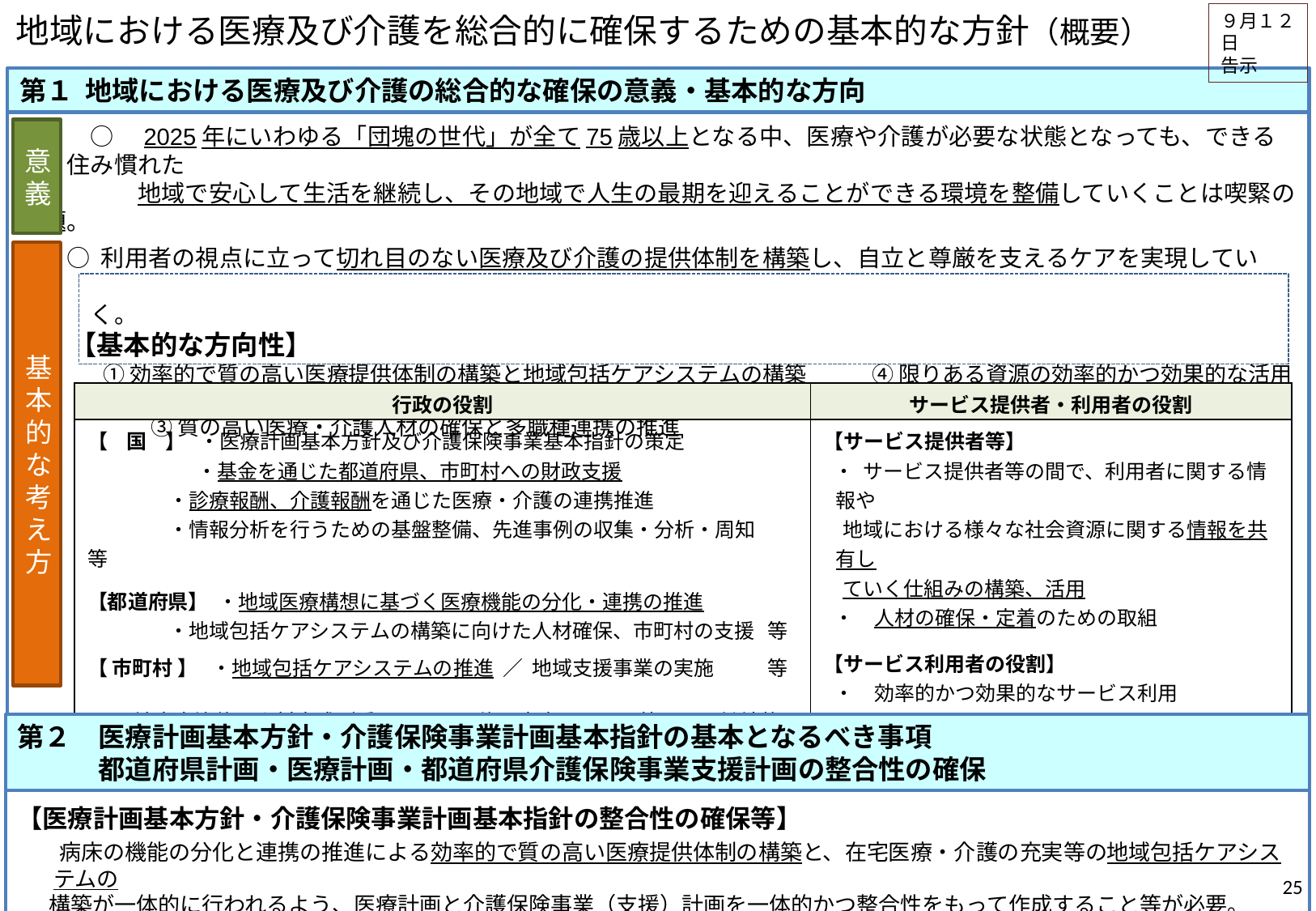

地域における医療及び介護を総合的に確保するための基本的な方針（概要）
９月１２日
告示
第１  地域における医療及び介護の総合的な確保の意義・基本的な方向

　　　○　2025年にいわゆる「団塊の世代」が全て75歳以上となる中、医療や介護が必要な状態となっても、できる限り住み慣れた
　　　　　地域で安心して生活を継続し、その地域で人生の最期を迎えることができる環境を整備していくことは喫緊の課題。

　　○  利用者の視点に立って切れ目のない医療及び介護の提供体制を構築し、自立と尊厳を支えるケアを実現してい
　　　く。
　　　【基本的な方向性】
　　　　　① 効率的で質の高い医療提供体制の構築と地域包括ケアシステムの構築　　　④ 限りある資源の効率的かつ効果的な活用
　　　　　　② 地域の創意工夫を活かせる仕組み                                                　　  　⑤ 情報通信技術（ＩＣＴ）の活用
　　　　　　③ 質の高い医療・介護人材の確保と多職種連携の推進

意義
基本的な考え方

| 行政の役割 | サービス提供者・利用者の役割 |
| --- | --- |
| 【 国 】 ・医療計画基本方針及び介護保険事業基本指針の策定 　　　 ・基金を通じた都道府県、市町村への財政支援 ・診療報酬、介護報酬を通じた医療・介護の連携推進 ・情報分析を行うための基盤整備、先進事例の収集・分析・周知 等 【都道府県】 ・地域医療構想に基づく医療機能の分化・連携の推進 ・地域包括ケアシステムの構築に向けた人材確保、市町村の支援 等 【 市町村 】 ・地域包括ケアシステムの推進 ／ 地域支援事業の実施 等 　　　　　　　　　　　　　　　　　　　　　　 →　地方自治体の人材育成が重要。国は研修を充実すること等により継続的に支援 | 【サービス提供者等】 ・ サービス提供者等の間で、利用者に関する情報や 地域における様々な社会資源に関する情報を共有し ていく仕組みの構築、活用 ・　人材の確保・定着のための取組 【サービス利用者の役割】 ・　効率的かつ効果的なサービス利用 ・　高齢者が、地域の構成員として積極的に社会参加 　 していくことも重要。 |
第２　医療計画基本方針・介護保険事業計画基本指針の基本となるべき事項
　　　都道府県計画・医療計画・都道府県介護保険事業支援計画の整合性の確保

【医療計画基本方針・介護保険事業計画基本指針の整合性の確保等】

　    病床の機能の分化と連携の推進による効率的で質の高い医療提供体制の構築と、在宅医療・介護の充実等の地域包括ケアシステムの
　  構築が一体的に行われるよう、医療計画と介護保険事業（支援）計画を一体的かつ整合性をもって作成すること等が必要。

25